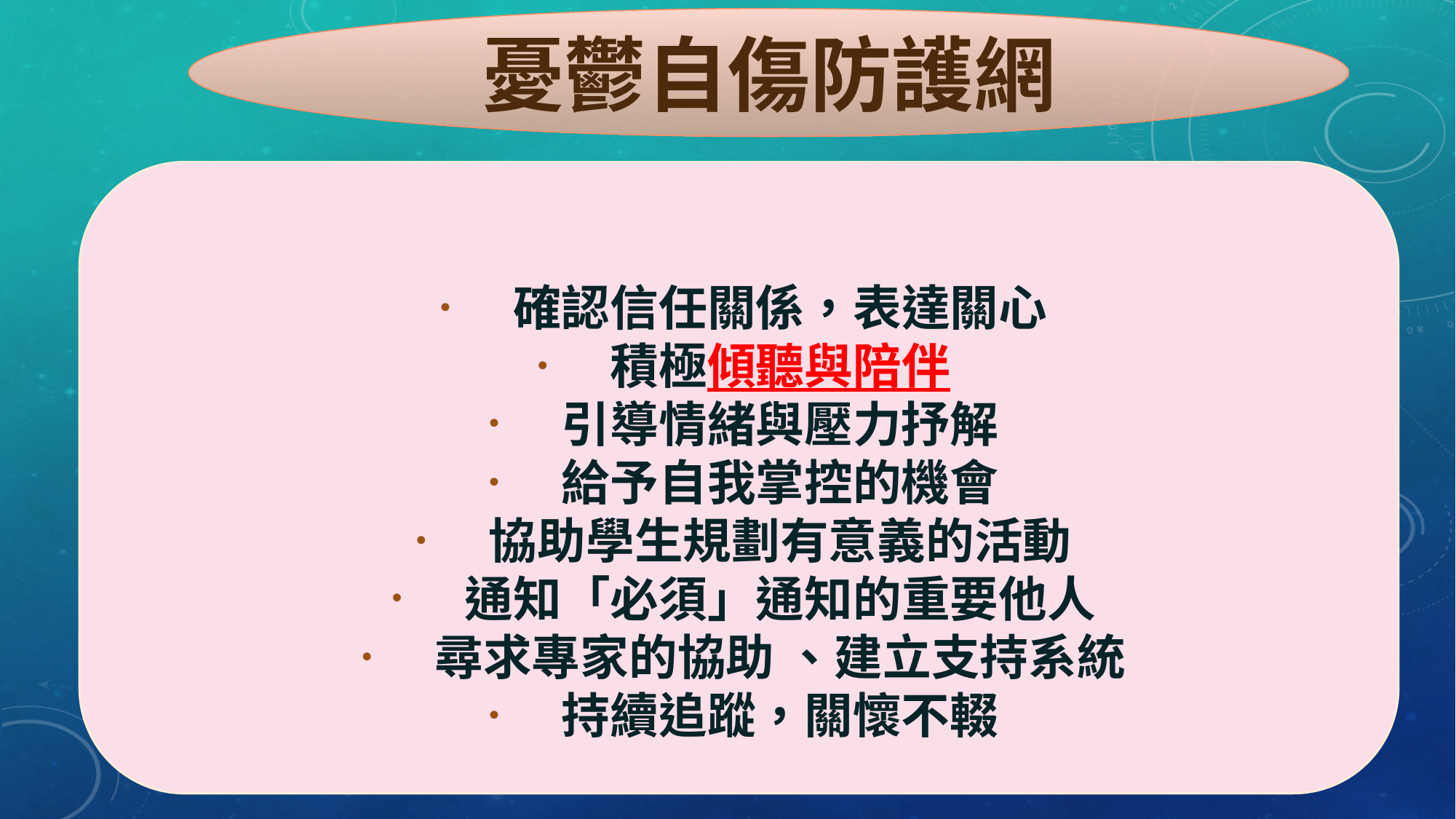

憂鬱自傷防護網

確認信任關係，表達關心
積極傾聽與陪伴
引導情緒與壓力抒解
給予自我掌控的機會
協助學生規劃有意義的活動
通知「必須」通知的重要他人
尋求專家的協助 、建立支持系統
持續追蹤，關懷不輟